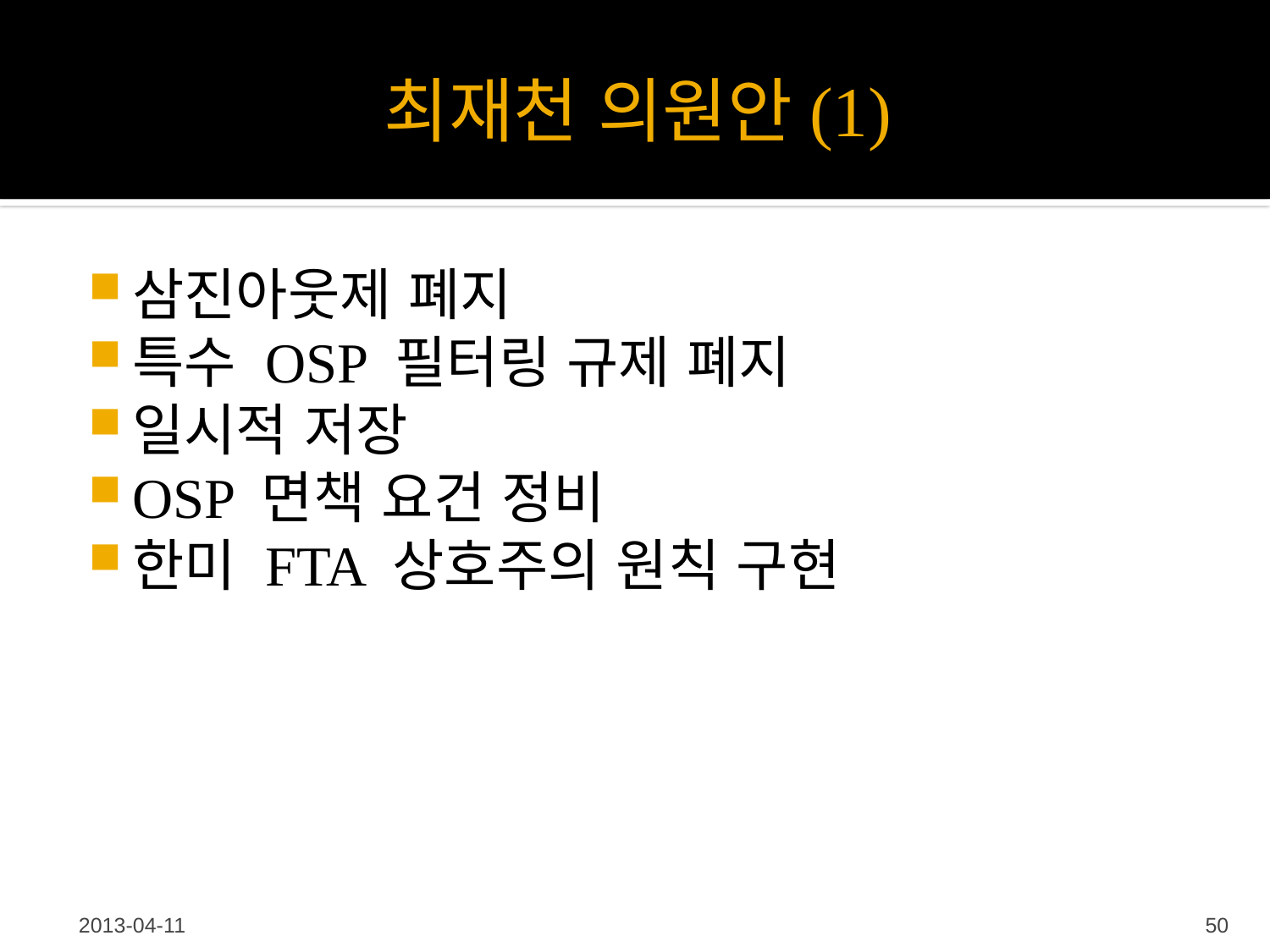

# 최재천 의원안(1)
삼진아웃제 폐지
특수 OSP 필터링 규제 폐지
일시적 저장
OSP 면책 요건 정비
한미 FTA 상호주의 원칙 구현
2013-04-11
50